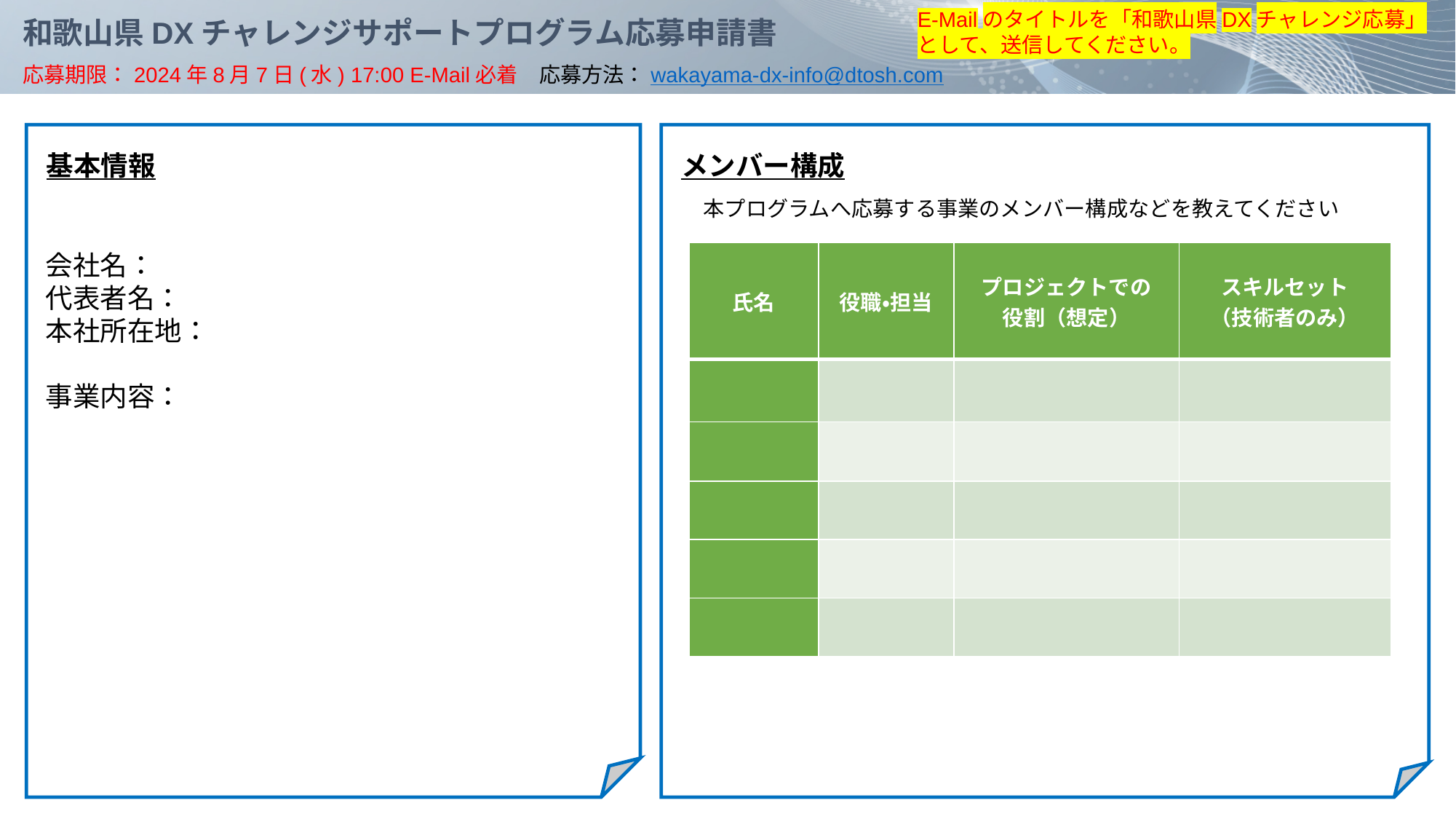

E-Mailのタイトルを「和歌山県DXチャレンジ応募」
として、送信してください。
# 和歌山県DXチャレンジサポートプログラム応募申請書
応募期限：2024年8月7日(水) 17:00 E-Mail必着　応募方法：wakayama-dx-info@dtosh.com

基本情報
メンバー構成
本プログラムへ応募する事業のメンバー構成などを教えてください
会社名：
代表者名：
本社所在地：

事業内容：
| 氏名 | 役職・担当 | プロジェクトでの 役割（想定） | スキルセット （技術者のみ） |
| --- | --- | --- | --- |
|  |  |  |  |
|  |  |  |  |
|  |  |  |  |
|  |  |  |  |
|  |  |  |  |